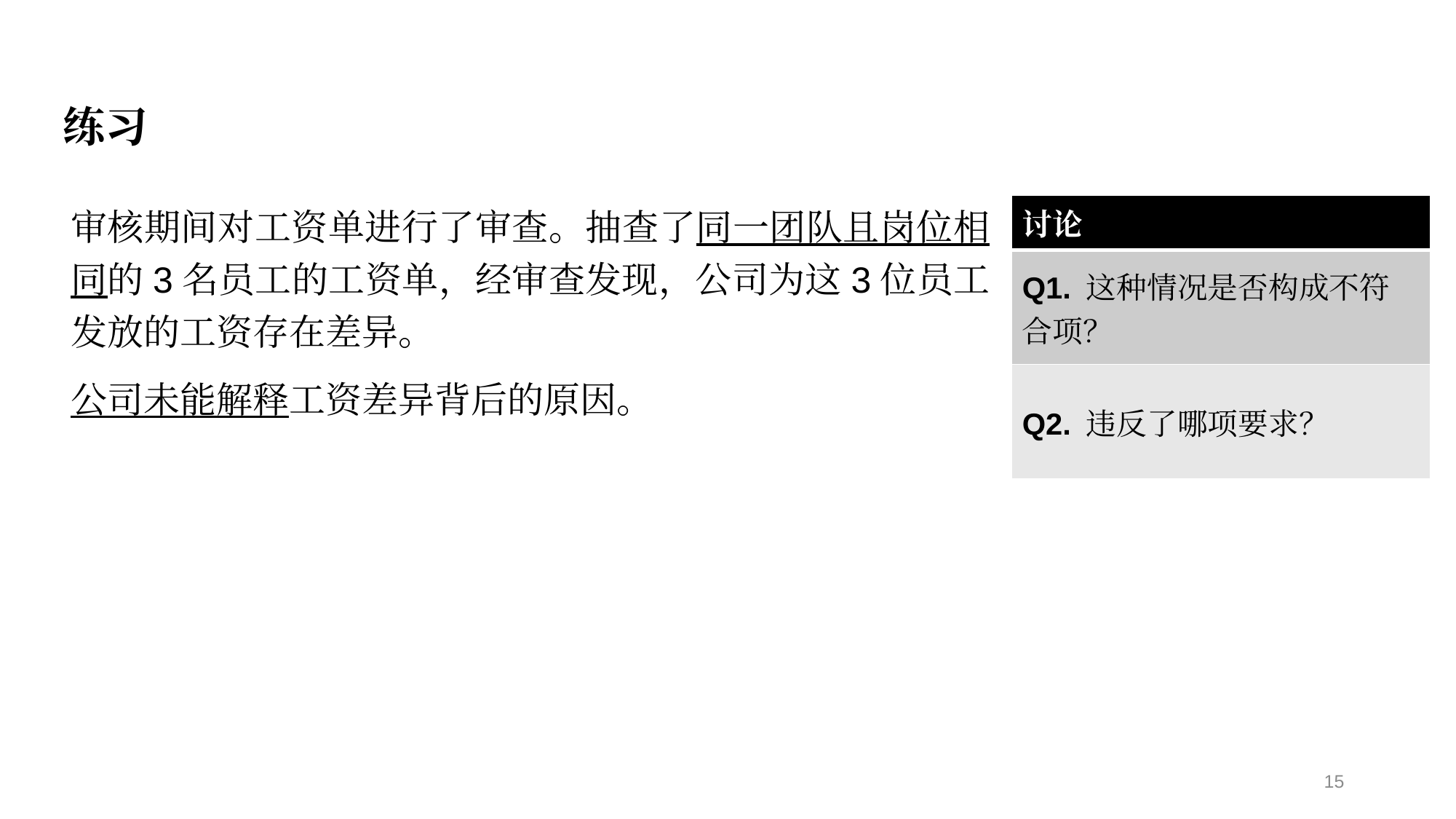

练习
审核期间对工资单进行了审查。抽查了同一团队且岗位相同的3名员工的工资单，经审查发现，公司为这3位员工发放的工资存在差异。
公司未能解释工资差异背后的原因。
| 讨论 |
| --- |
| Q1. 这种情况是否构成不符合项？ |
| Q2. 违反了哪项要求？ |
15